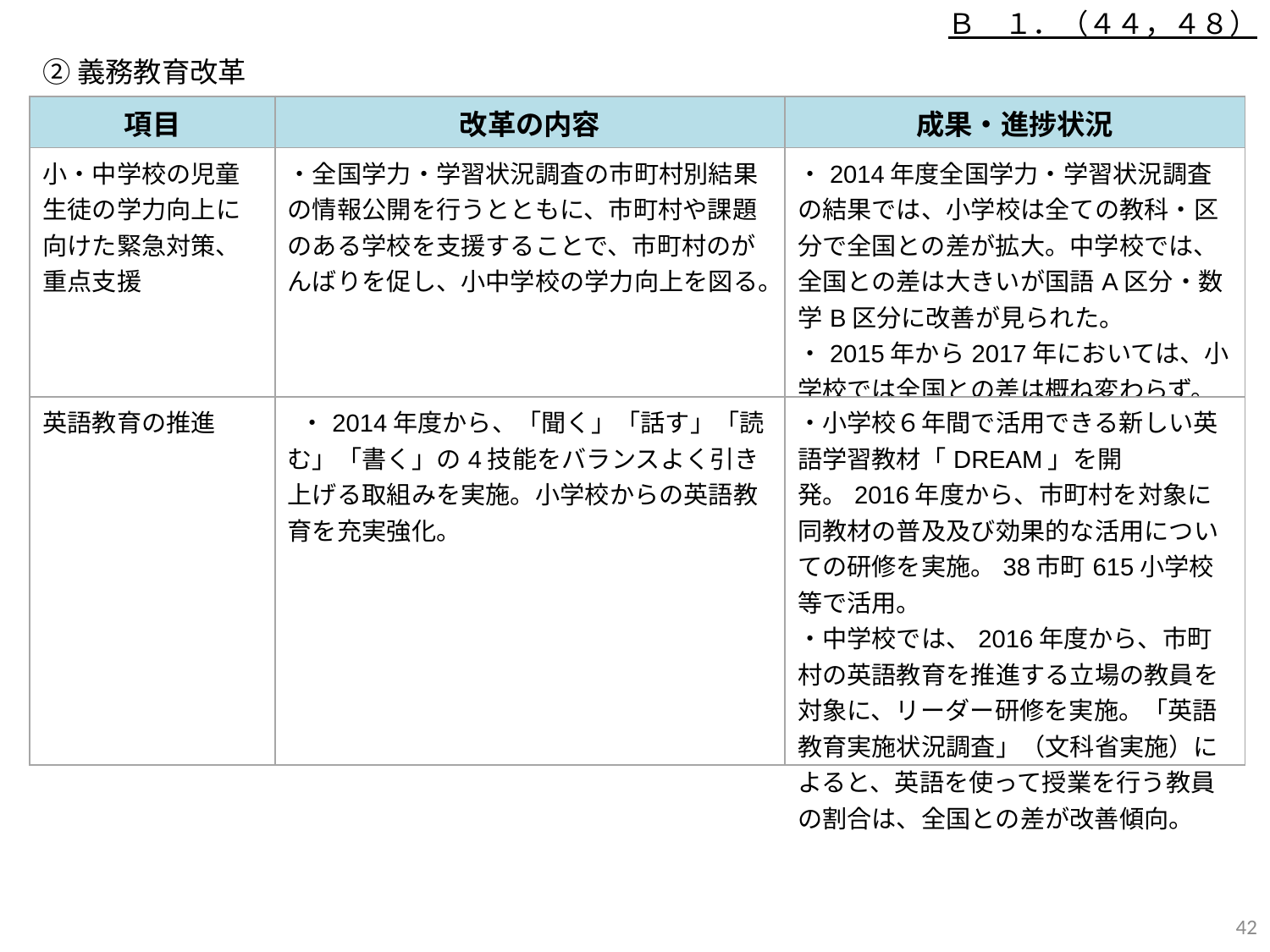

Ｂ　１．（４４，４８）
②義務教育改革
■改革の内容と進捗状況
| 項目 | 改革の内容 | 成果・進捗状況 |
| --- | --- | --- |
| 小・中学校の児童生徒の学力向上に向けた緊急対策、重点支援 | ・全国学力・学習状況調査の市町村別結果の情報公開を行うとともに、市町村や課題のある学校を支援することで、市町村のがんばりを促し、小中学校の学力向上を図る。 | ・2014年度全国学力・学習状況調査の結果では、小学校は全ての教科・区分で全国との差が拡大。中学校では、全国との差は大きいが国語A区分・数学B区分に改善が見られた。 ・2015年から2017年においては、小学校では全国との差は概ね変わらず。中学校では、全国との差が改善傾向。 |
| 英語教育の推進 | ・2014年度から、「聞く」「話す」「読む」「書く」の4技能をバランスよく引き上げる取組みを実施。小学校からの英語教育を充実強化。 | ・小学校６年間で活用できる新しい英語学習教材「DREAM」を開発。2016年度から、市町村を対象に同教材の普及及び効果的な活用についての研修を実施。38市町615小学校等で活用。 ・中学校では、2016年度から、市町村の英語教育を推進する立場の教員を対象に、リーダー研修を実施。「英語教育実施状況調査」（文科省実施）によると、英語を使って授業を行う教員の割合は、全国との差が改善傾向。 |
42